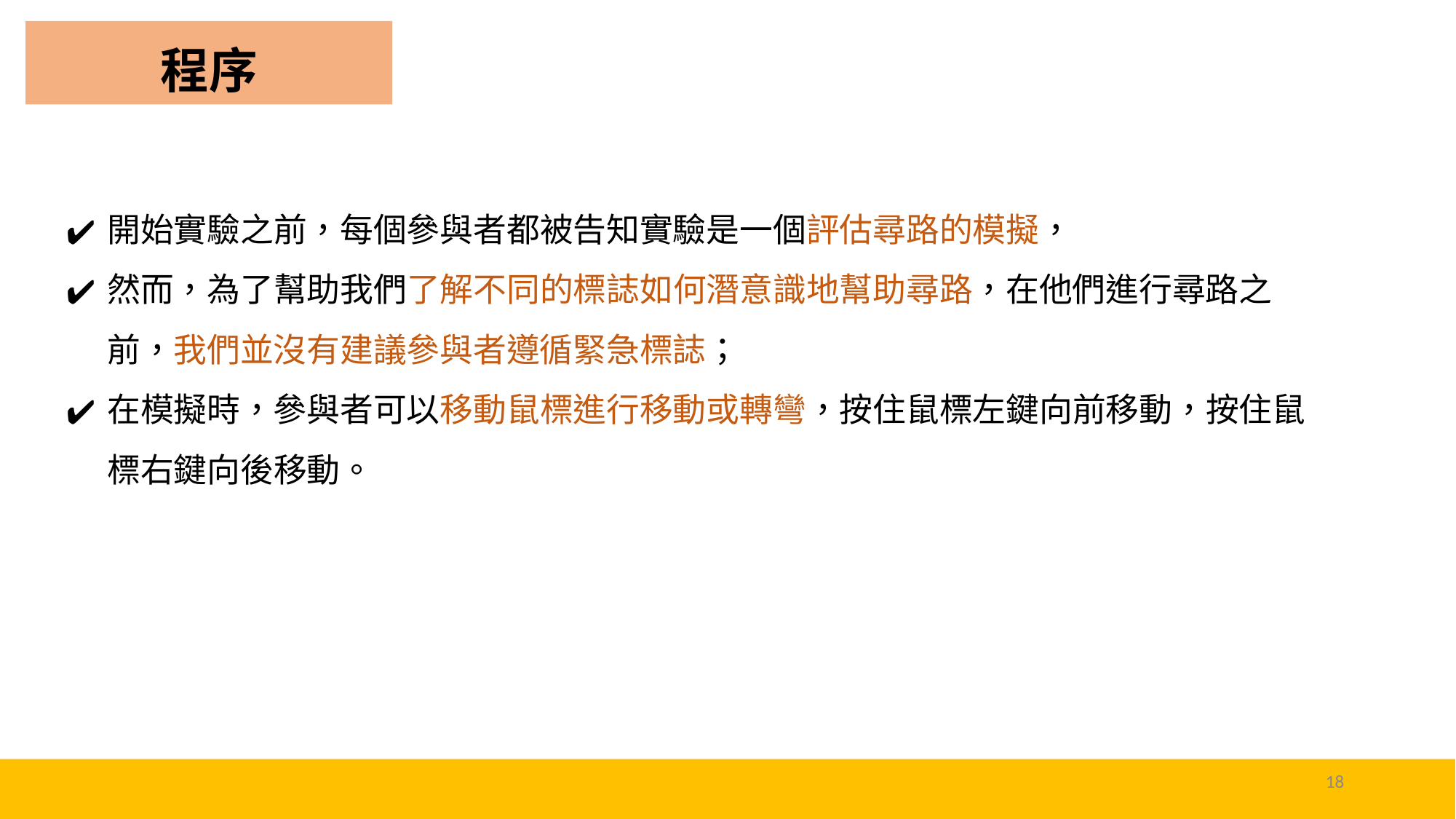

# 程序
開始實驗之前，每個參與者都被告知實驗是一個評估尋路的模擬，
然而，為了幫助我們了解不同的標誌如何潛意識地幫助尋路，在他們進行尋路之前，我們並沒有建議參與者遵循緊急標誌；
在模擬時，參與者可以移動鼠標進行移動或轉彎，按住鼠標左鍵向前移動，按住鼠標右鍵向後移動。

18